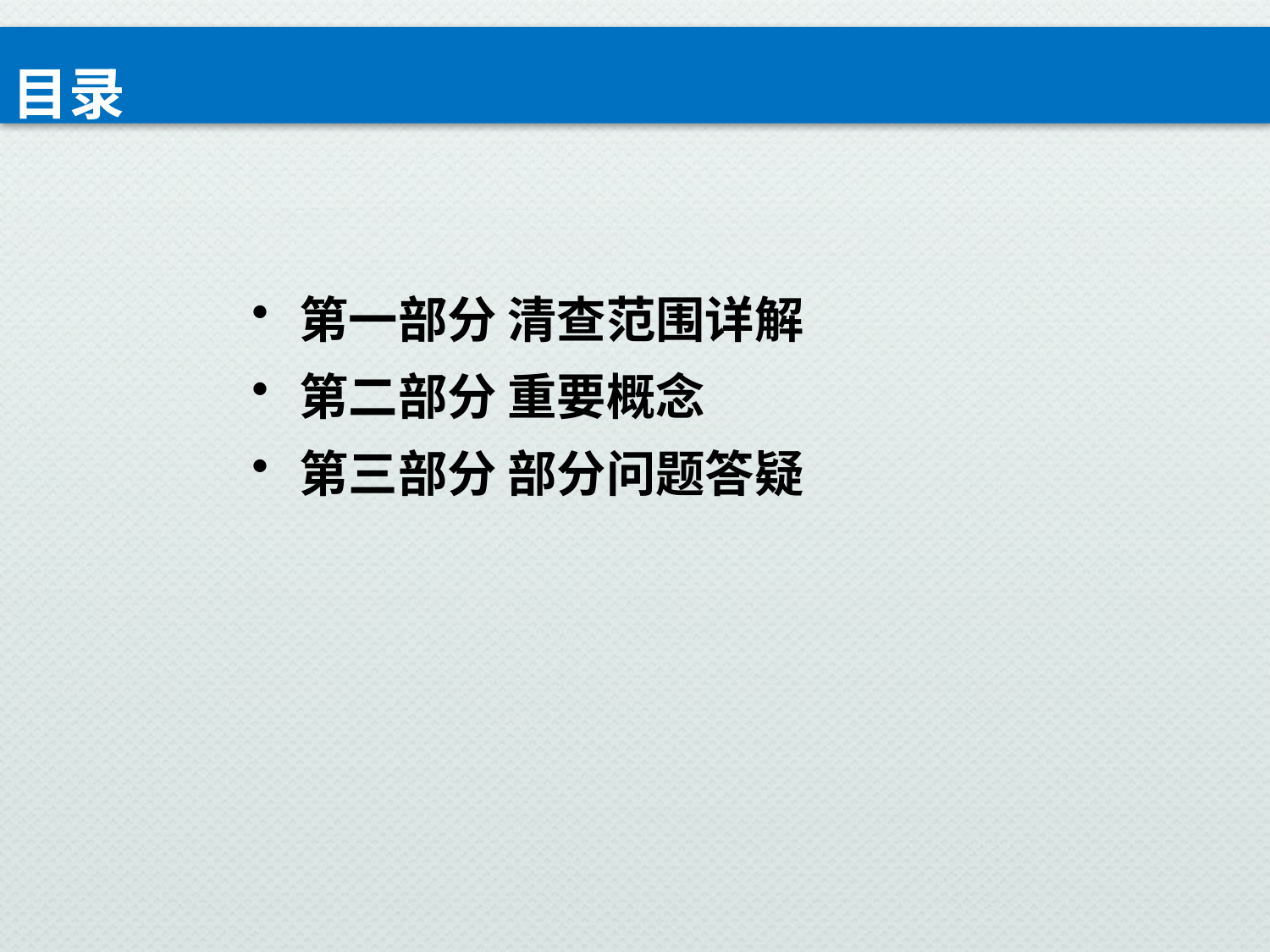

目录
第一部分 清查范围详解
第二部分 重要概念
第三部分 部分问题答疑